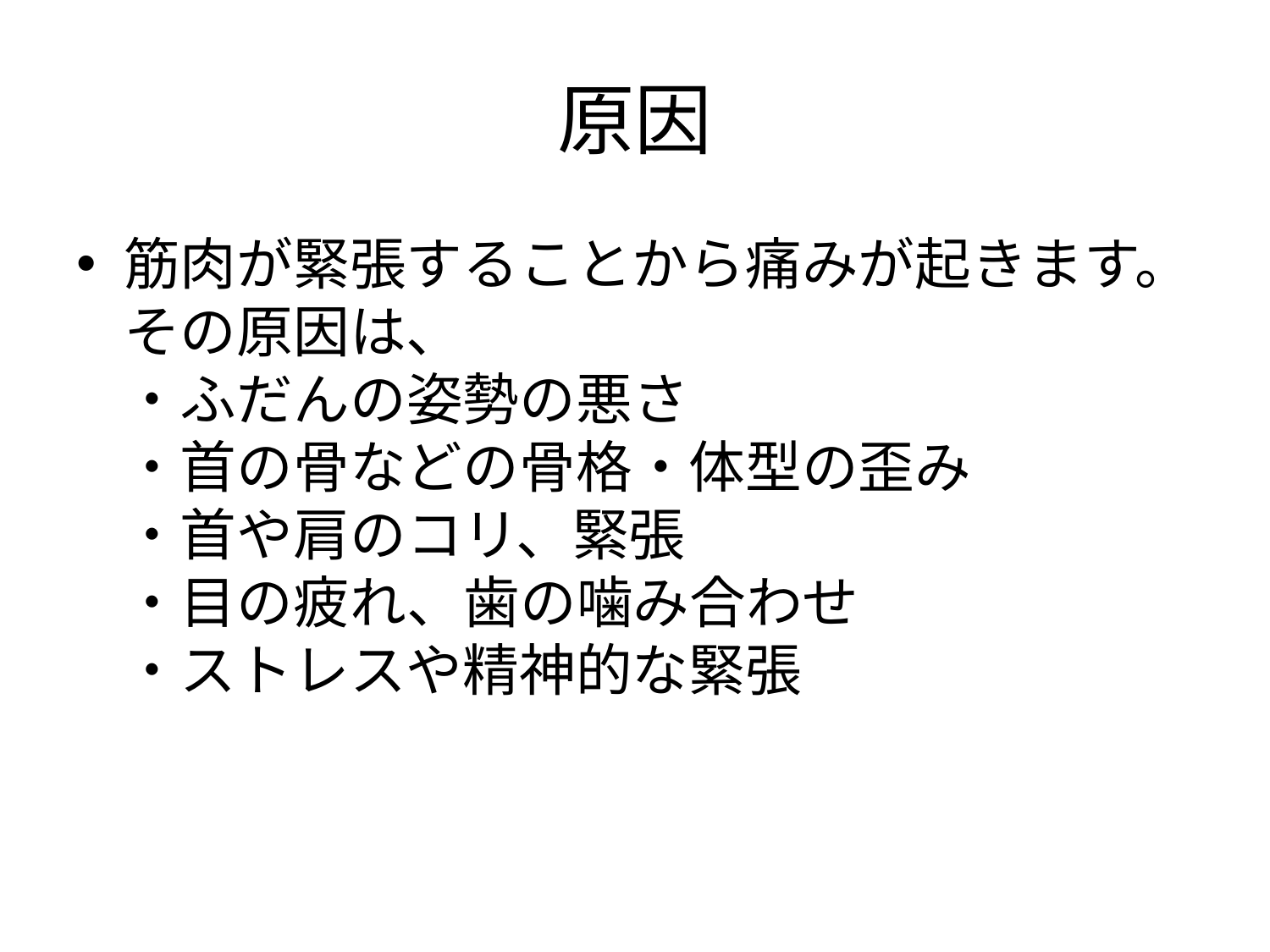

# 原因
筋肉が緊張することから痛みが起きます。その原因は、
・ふだんの姿勢の悪さ
・首の骨などの骨格・体型の歪み
・首や肩のコリ、緊張
・目の疲れ、歯の噛み合わせ
・ストレスや精神的な緊張